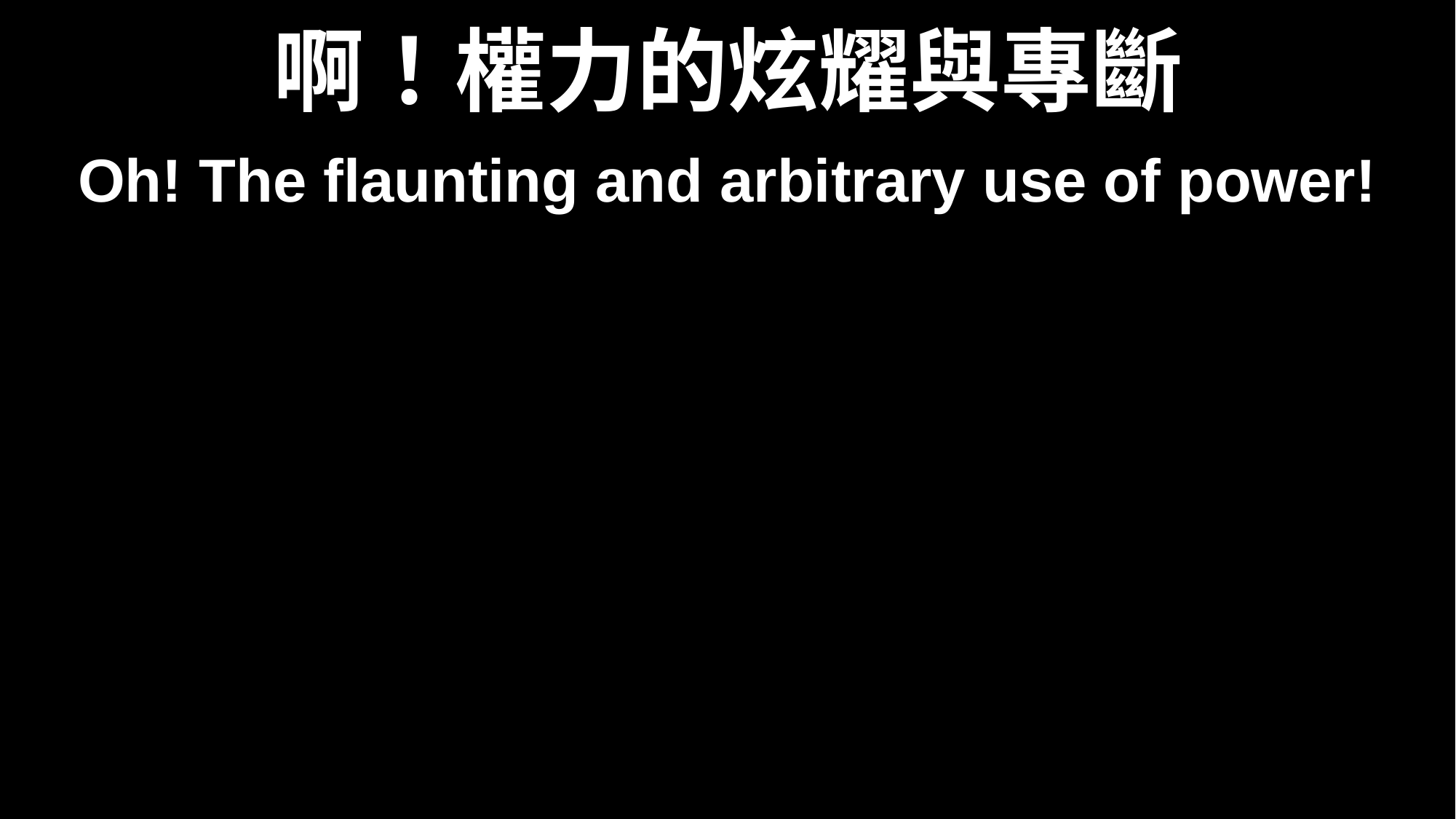

# 啊！權力的炫耀與專斷
Oh! The flaunting and arbitrary use of power!